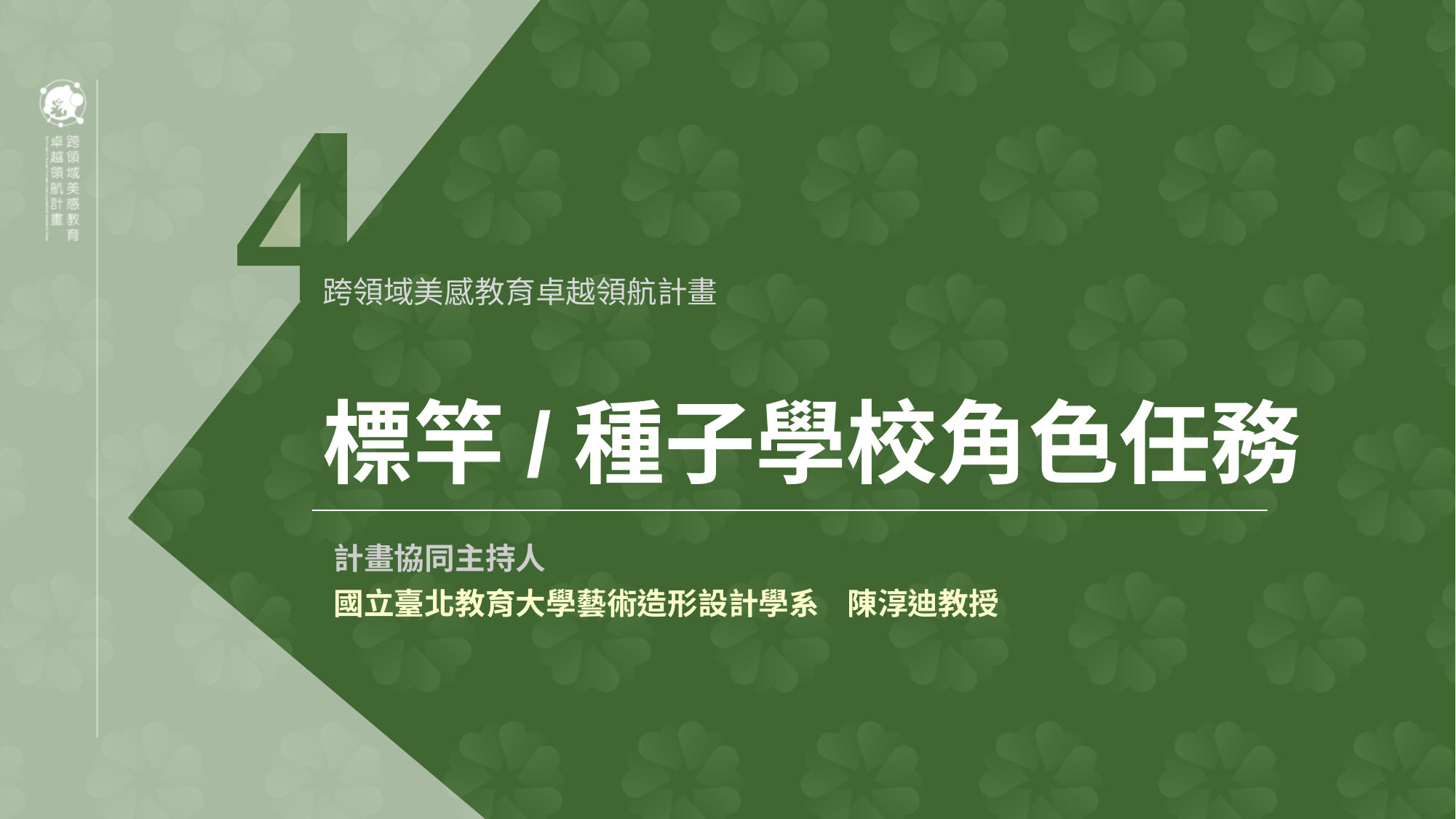

跨領域美感教育卓越領航計畫
標竿/種子學校角色任務
計畫協同主持人
國立臺北教育大學藝術造形設計學系    陳淳迪教授